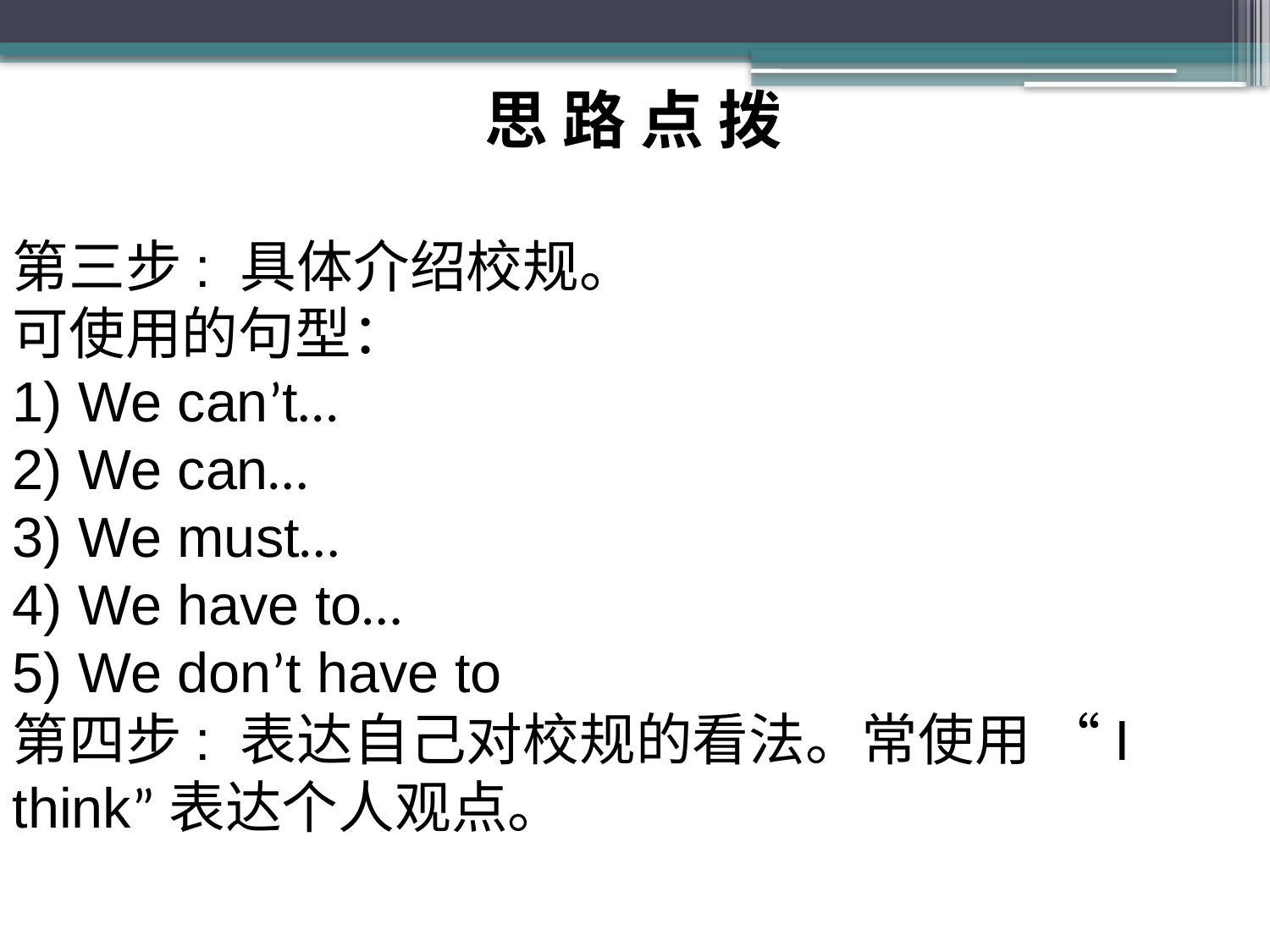

思 路 点 拨
第三步: 具体介绍校规。
可使用的句型：
1) We can’t…
2) We can…
3) We must…
4) We have to…
5) We don’t have to
第四步: 表达自己对校规的看法。常使用 “I think”表达个人观点。